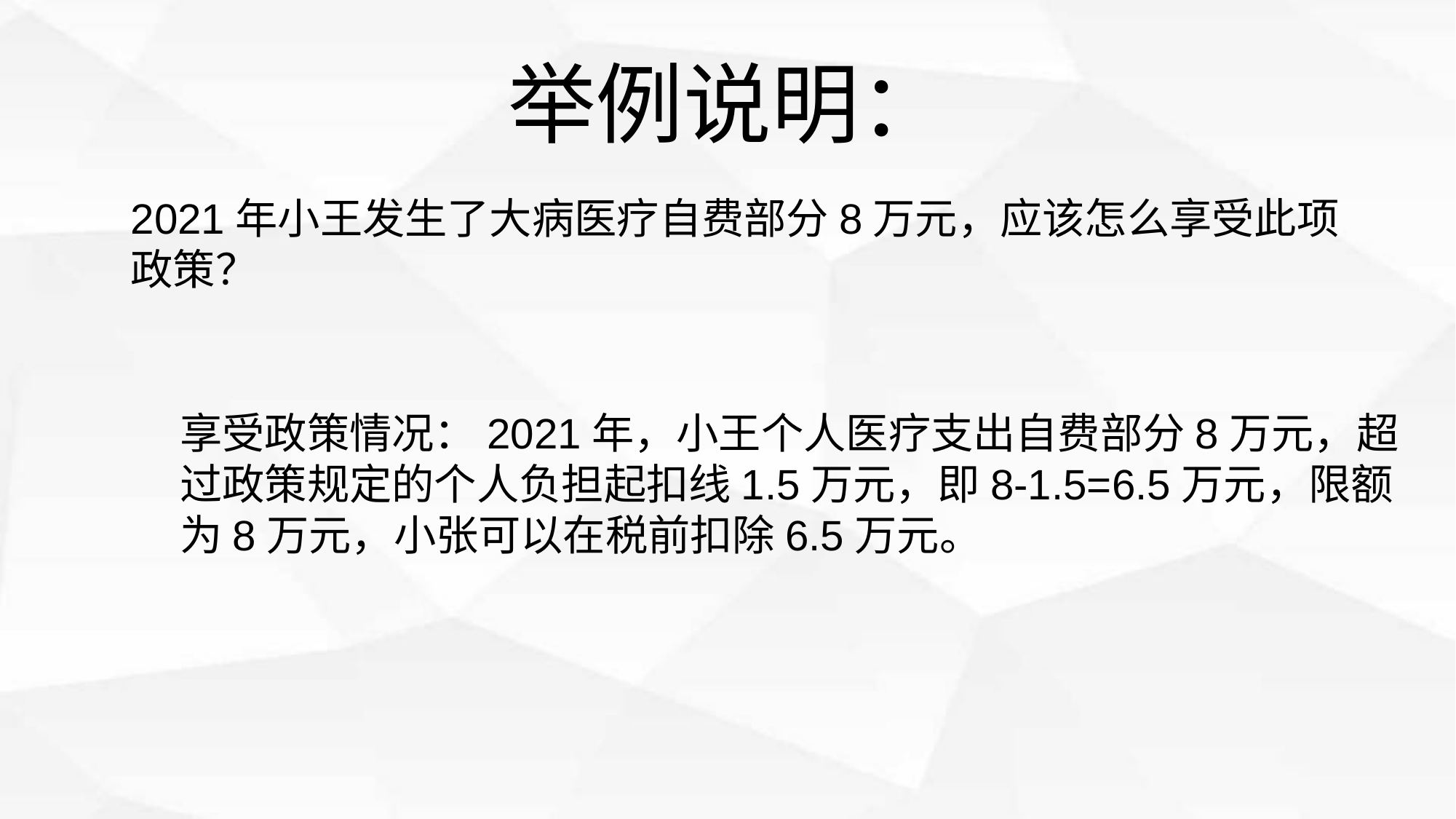

# 举例说明：
2021年小王发生了大病医疗自费部分8万元，应该怎么享受此项政策？
享受政策情况：2021年，小王个人医疗支出自费部分8万元，超过政策规定的个人负担起扣线1.5万元，即8-1.5=6.5万元，限额为8万元，小张可以在税前扣除6.5万元。